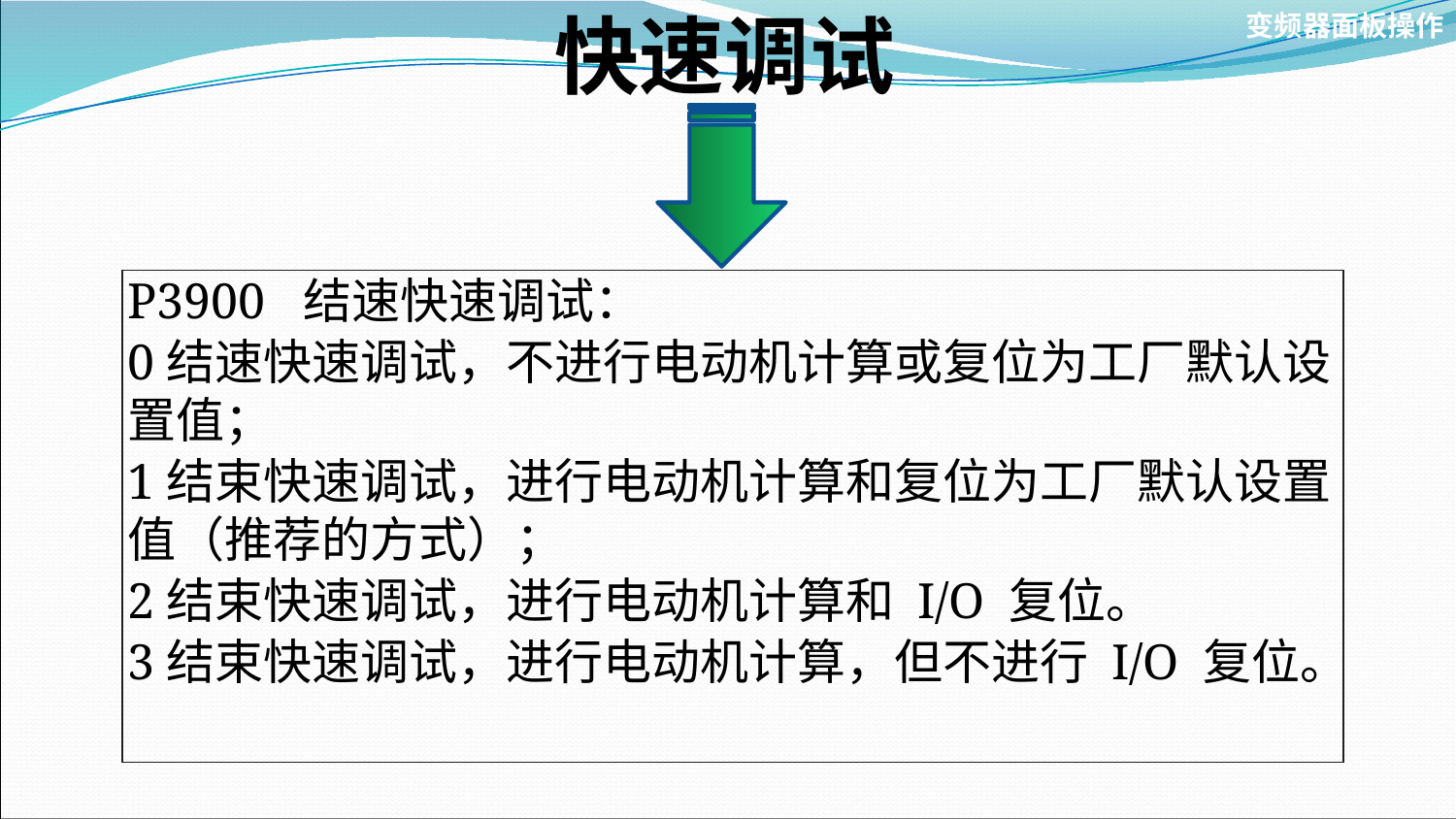

快速调试
变频器面板操作

P3900  结速快速调试：
0结速快速调试，不进行电动机计算或复位为工厂默认设置值；
1结束快速调试，进行电动机计算和复位为工厂默认设置值（推荐的方式）；
2结束快速调试，进行电动机计算和 I/O 复位。
3结束快速调试，进行电动机计算，但不进行 I/O 复位。

16